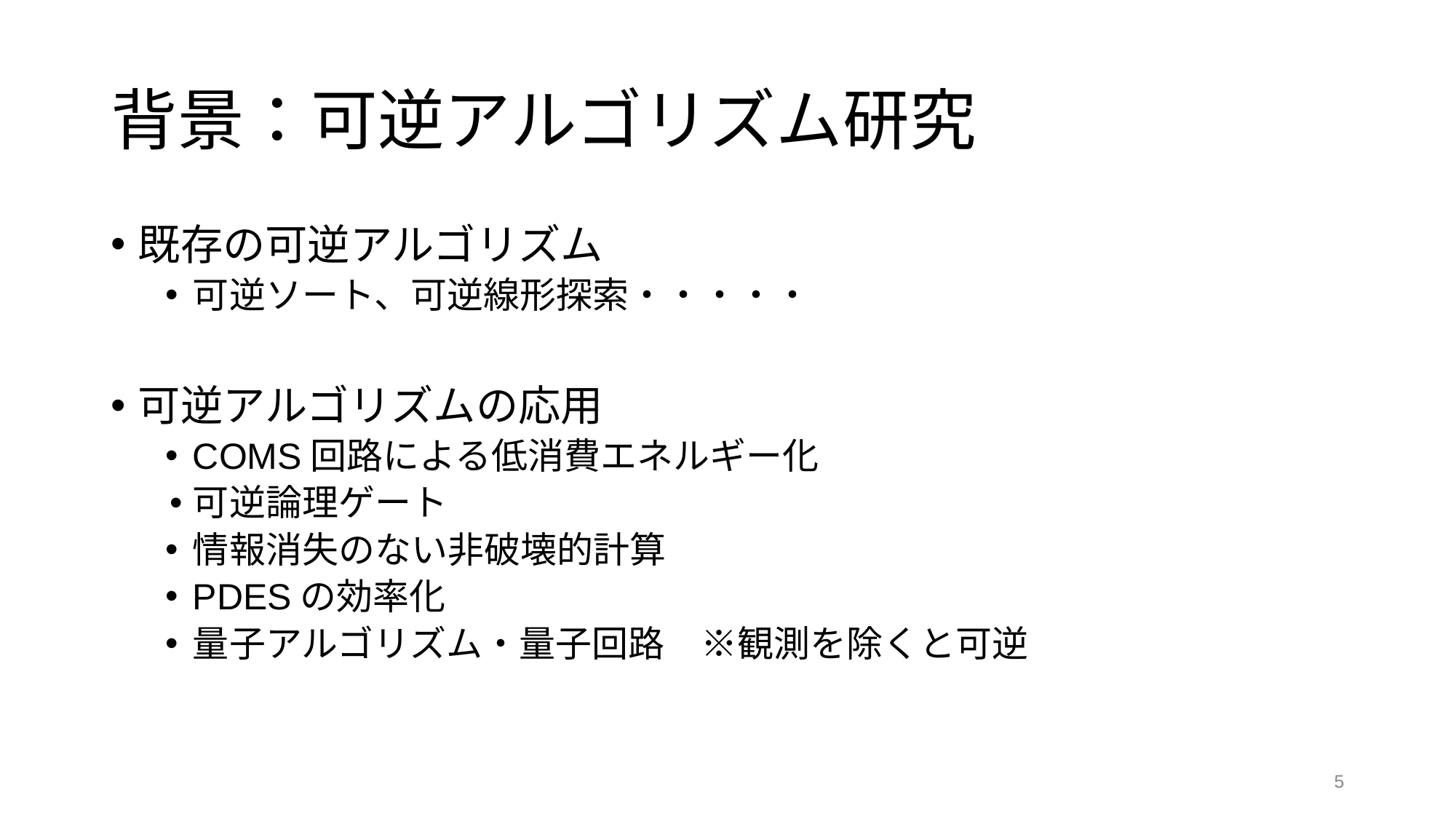

# 背景：可逆アルゴリズム研究
既存の可逆アルゴリズム
可逆ソート、可逆線形探索・・・・・

可逆アルゴリズムの応用
COMS回路による低消費エネルギー化
可逆論理ゲート
情報消失のない非破壊的計算
PDESの効率化
量子アルゴリズム・量子回路　※観測を除くと可逆

5